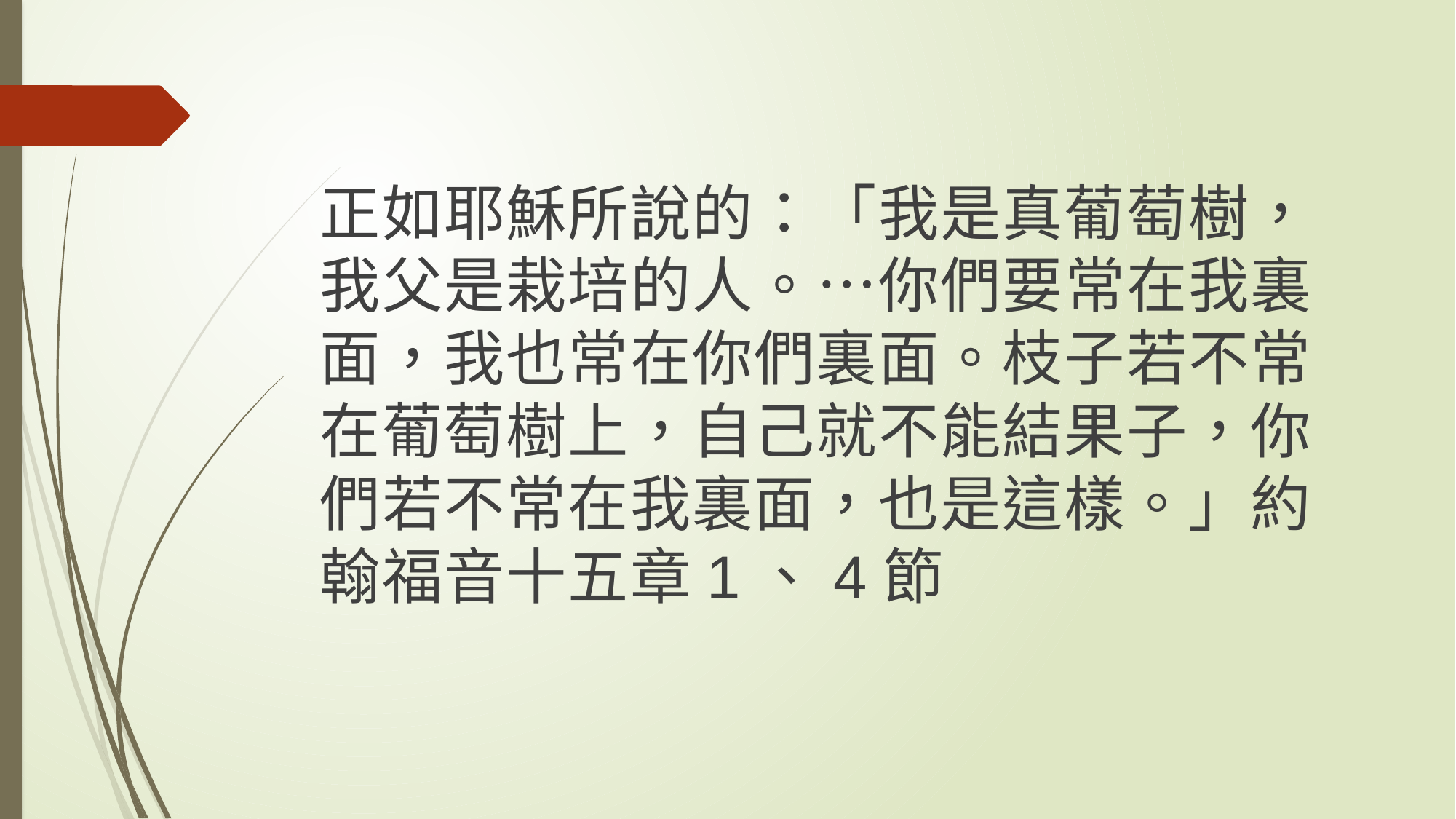

#
正如耶穌所說的：「我是真葡萄樹，我父是栽培的人。…你們要常在我裏面，我也常在你們裏面。枝子若不常在葡萄樹上，自己就不能結果子，你們若不常在我裏面，也是這樣。」約翰福音十五章1、4節